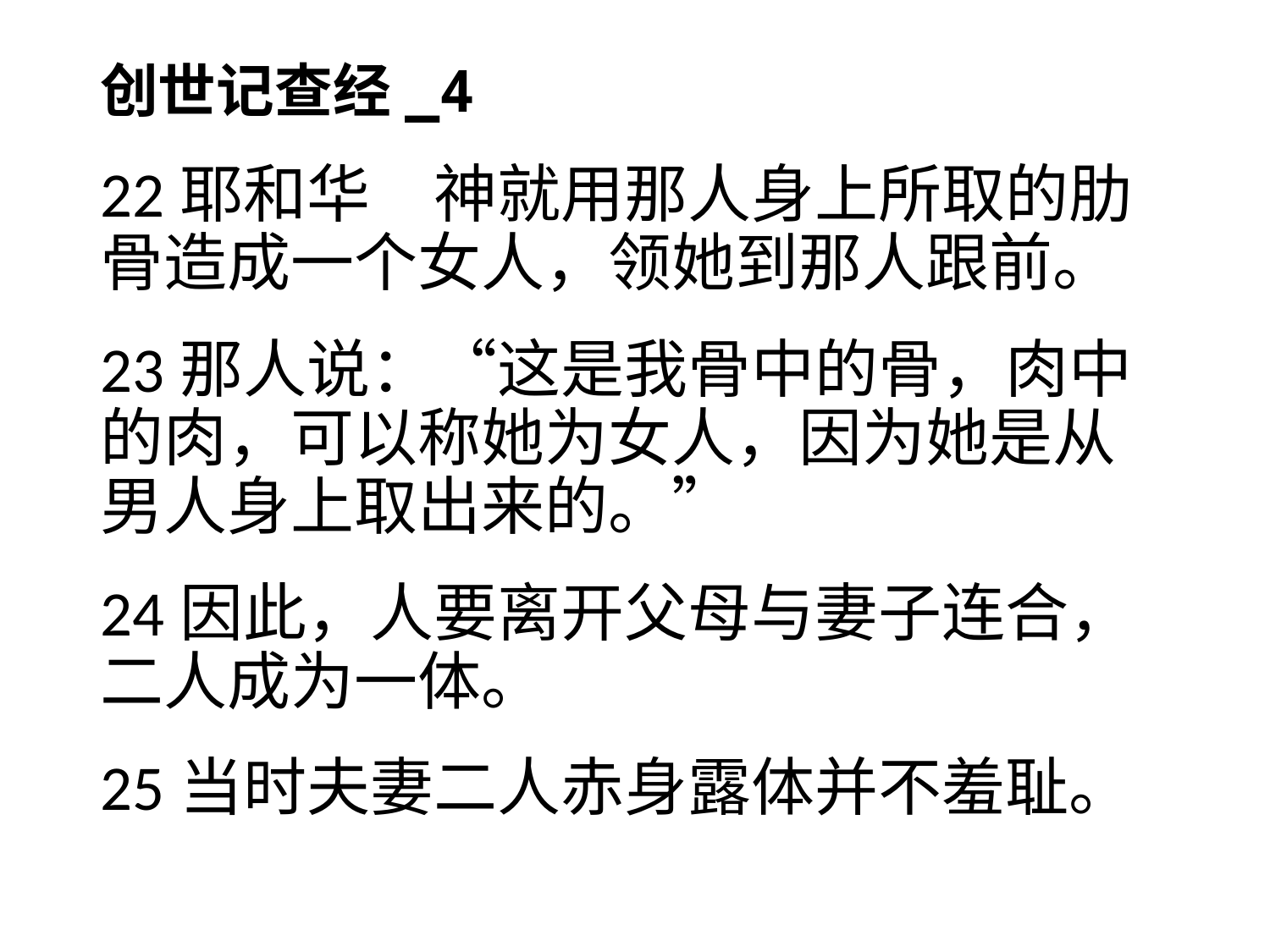

# 创世记查经_4
22耶和华　神就用那人身上所取的肋骨造成一个女人，领她到那人跟前。

23那人说：“这是我骨中的骨，肉中的肉，可以称她为女人，因为她是从男人身上取出来的。”

24因此，人要离开父母与妻子连合，二人成为一体。

25当时夫妻二人赤身露体并不羞耻。